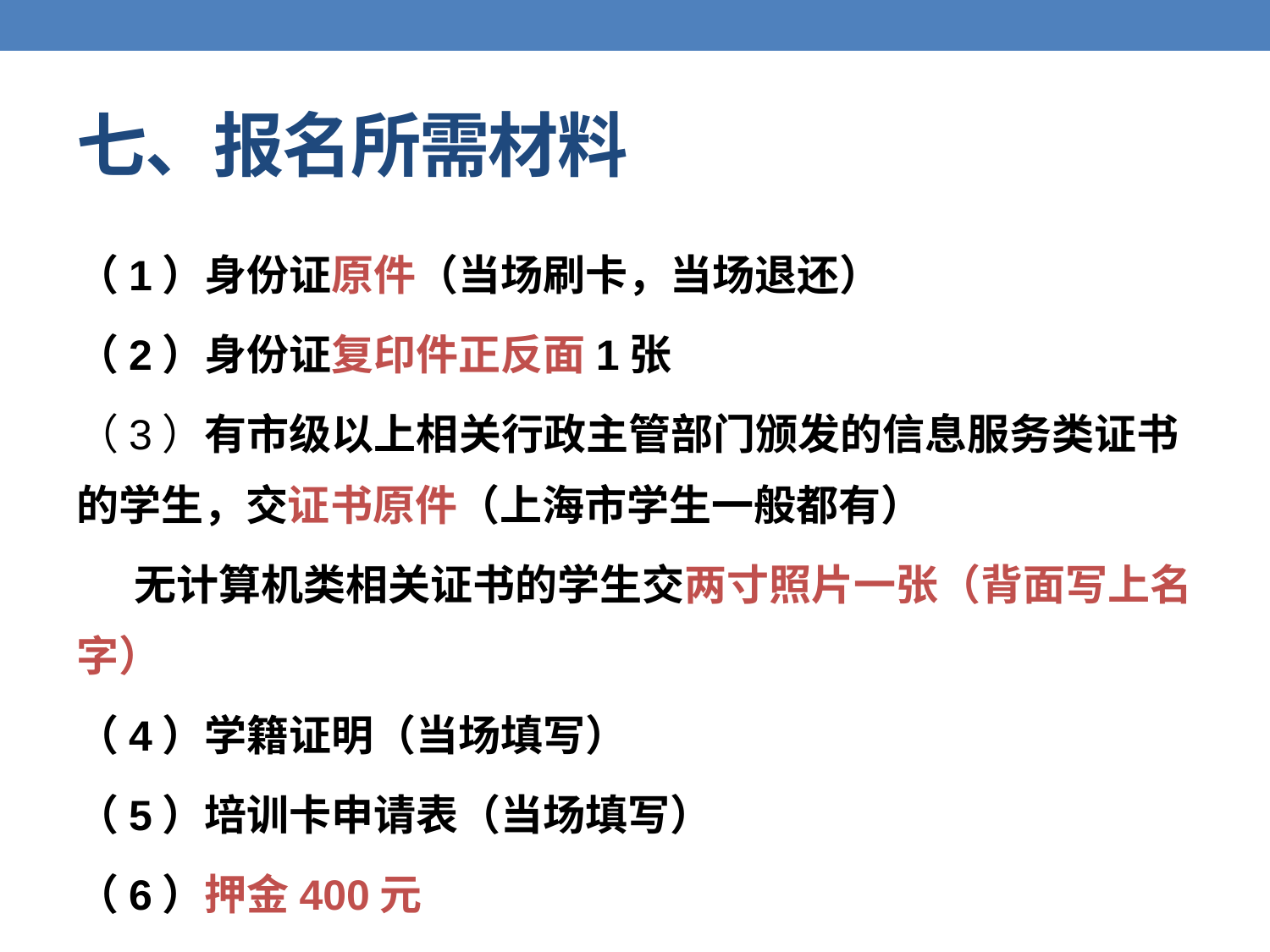

# 七、报名所需材料
（1）身份证原件（当场刷卡，当场退还）
（2）身份证复印件正反面1张
（3）有市级以上相关行政主管部门颁发的信息服务类证书的学生，交证书原件（上海市学生一般都有）
     无计算机类相关证书的学生交两寸照片一张（背面写上名字）
（4）学籍证明（当场填写）
（5）培训卡申请表（当场填写）
（6）押金400元